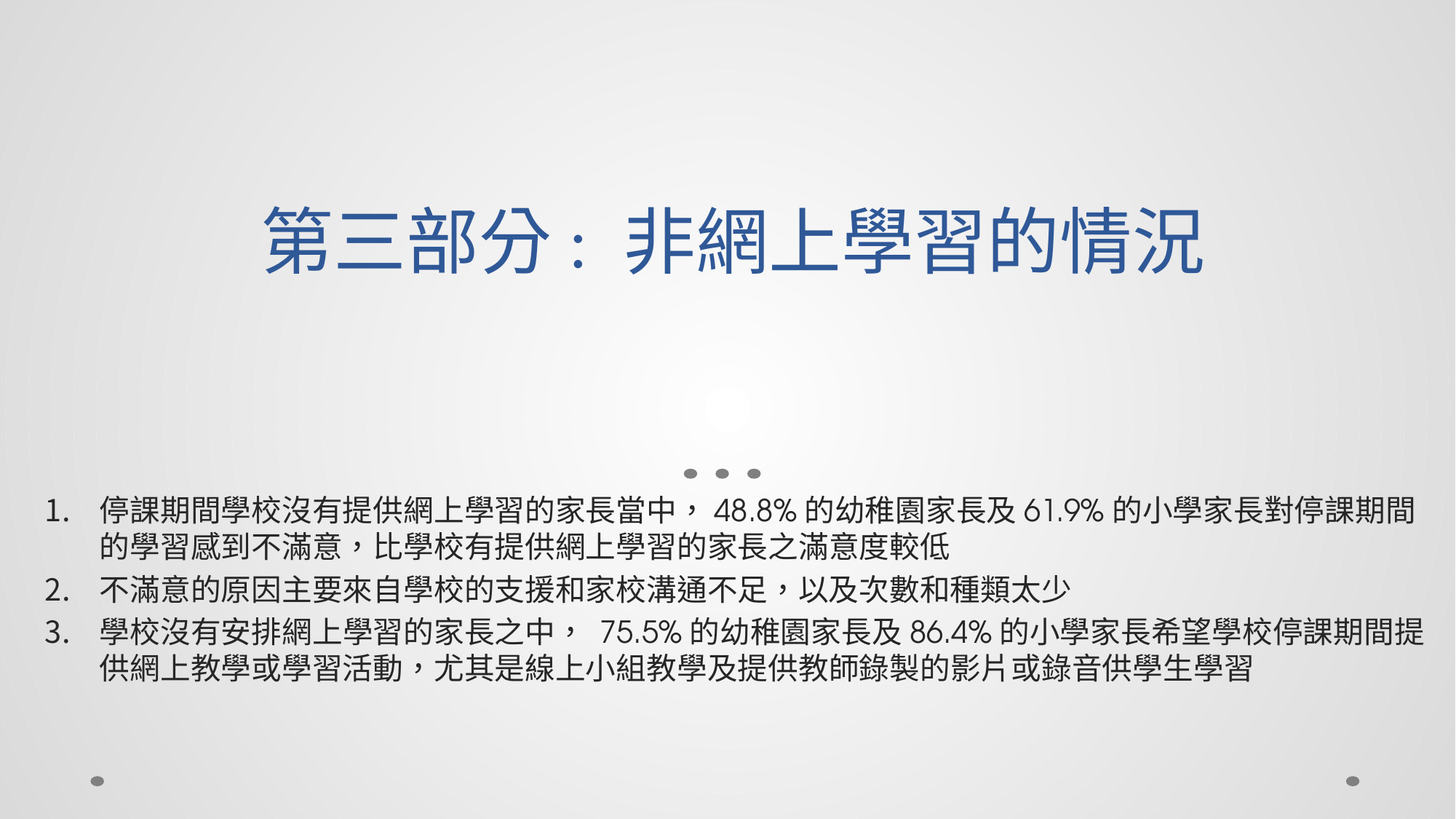

# 第三部分: 非網上學習的情況
停課期間學校沒有提供網上學習的家長當中，48.8%的幼稚園家長及61.9%的小學家長對停課期間的學習感到不滿意，比學校有提供網上學習的家長之滿意度較低
不滿意的原因主要來自學校的支援和家校溝通不足，以及次數和種類太少
學校沒有安排網上學習的家長之中， 75.5%的幼稚園家長及86.4%的小學家長希望學校停課期間提供網上教學或學習活動，尤其是線上小組教學及提供教師錄製的影片或錄音供學生學習